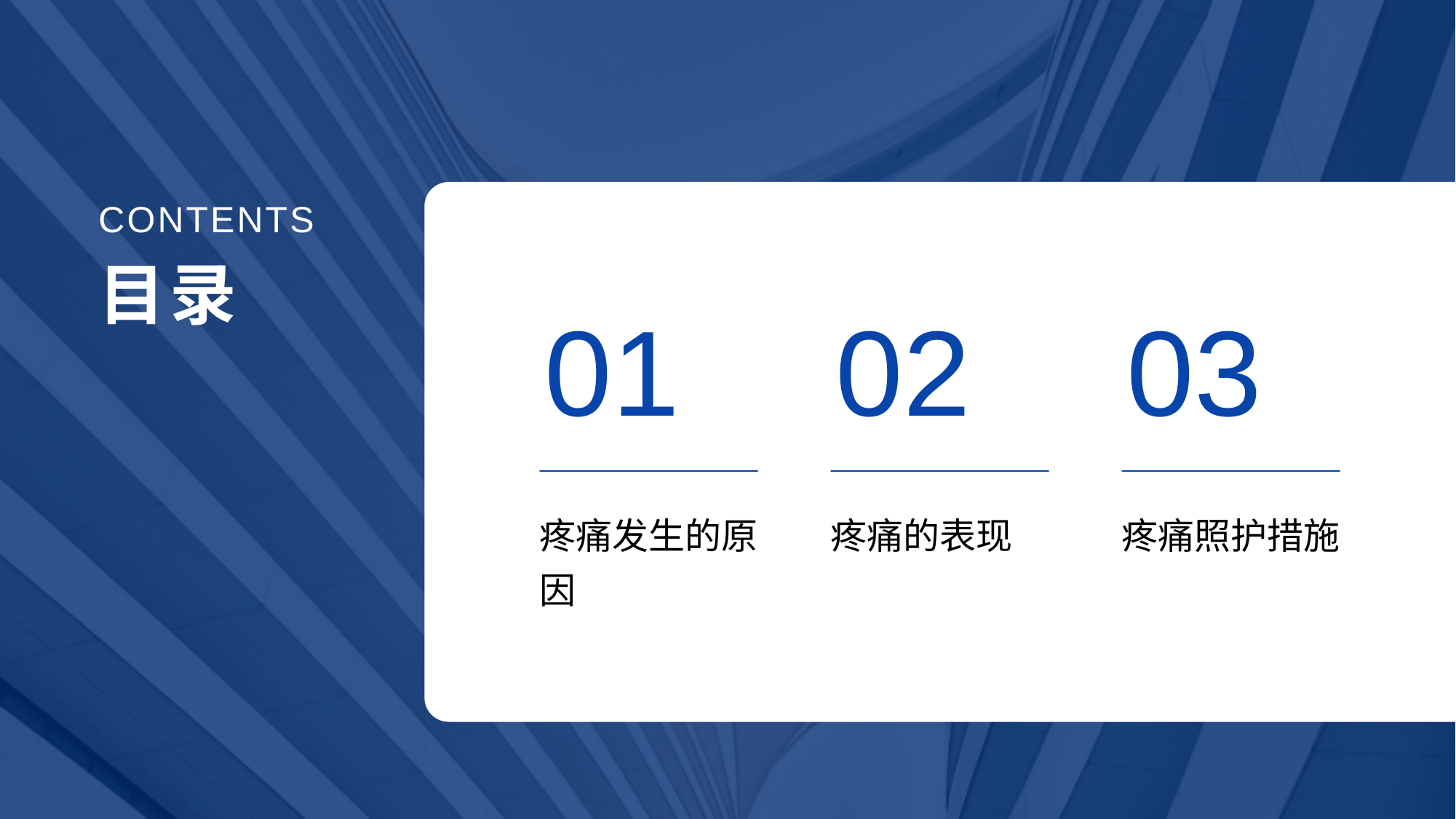

CONTENTS
目录
01
02
03

疼痛发生的原因
疼痛的表现
疼痛照护措施